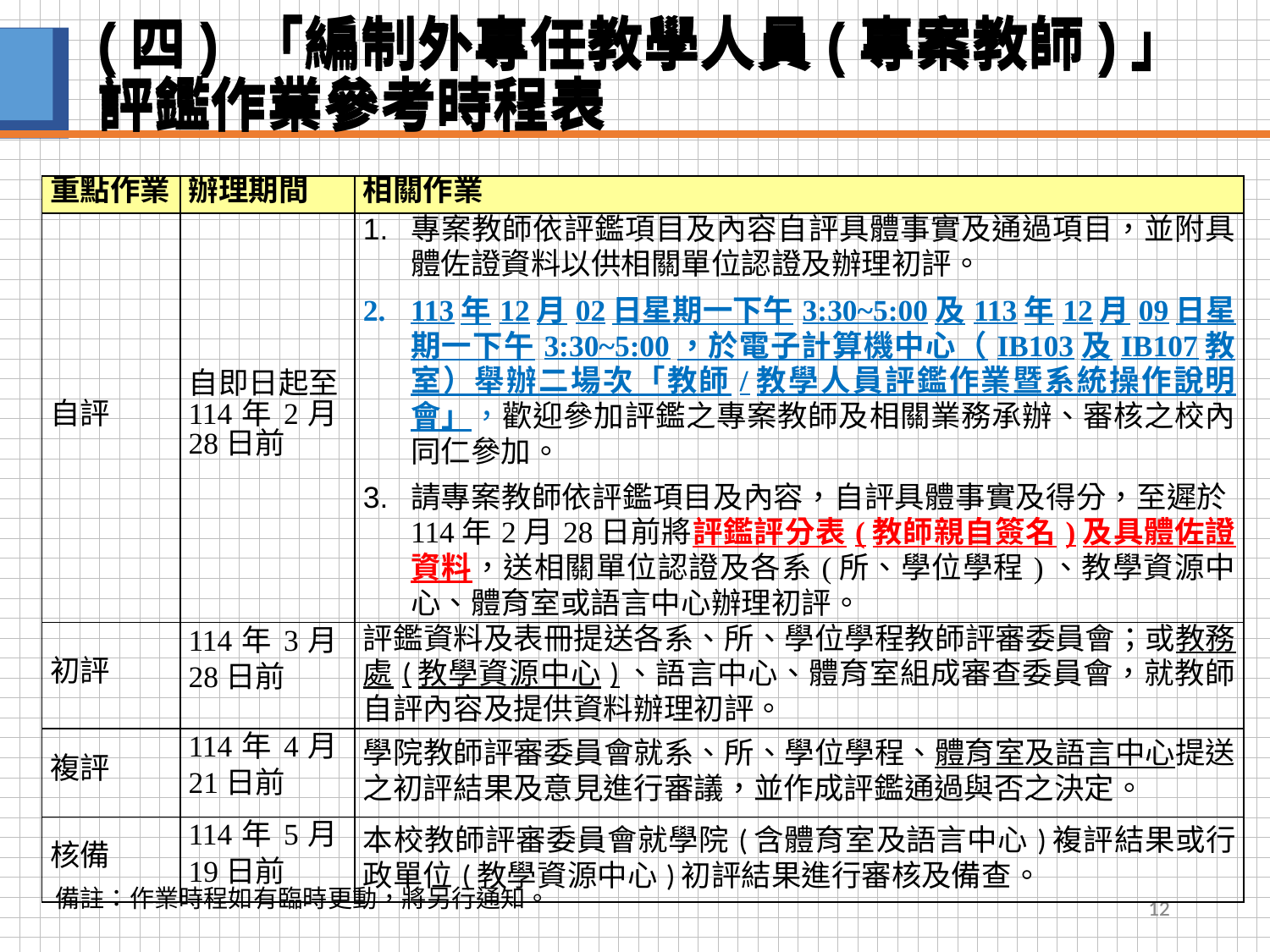

# (四) 「編制外專任教學人員(專案教師)」評鑑作業參考時程表
(四) 「編制外專任教學人員(專案教師)」評鑑作業參考時程表
| 重點作業 | 辦理期間 | 相關作業 |
| --- | --- | --- |
| 自評 | 自即日起至114年2月28日前 | 專案教師依評鑑項目及內容自評具體事實及通過項目，並附具體佐證資料以供相關單位認證及辦理初評。 113年12月02日星期一下午3:30~5:00及113年12月09日星期一下午3:30~5:00，於電子計算機中心（IB103及IB107教室）舉辦二場次「教師/教學人員評鑑作業暨系統操作說明會」，歡迎參加評鑑之專案教師及相關業務承辦、審核之校內同仁參加。 請專案教師依評鑑項目及內容，自評具體事實及得分，至遲於114年2月28日前將評鑑評分表(教師親自簽名)及具體佐證資料，送相關單位認證及各系(所、學位學程)、教學資源中心、體育室或語言中心辦理初評。 |
| 初評 | 114年3月28日前 | 評鑑資料及表冊提送各系、所、學位學程教師評審委員會；或教務處(教學資源中心)、語言中心、體育室組成審查委員會，就教師自評內容及提供資料辦理初評。 |
| 複評 | 114年4月21日前 | 學院教師評審委員會就系、所、學位學程、體育室及語言中心提送之初評結果及意見進行審議，並作成評鑑通過與否之決定。 |
| 核備 | 114年5月19日前 | 本校教師評審委員會就學院(含體育室及語言中心)複評結果或行政單位(教學資源中心)初評結果進行審核及備查。 |
備註：作業時程如有臨時更動，將另行通知。
12